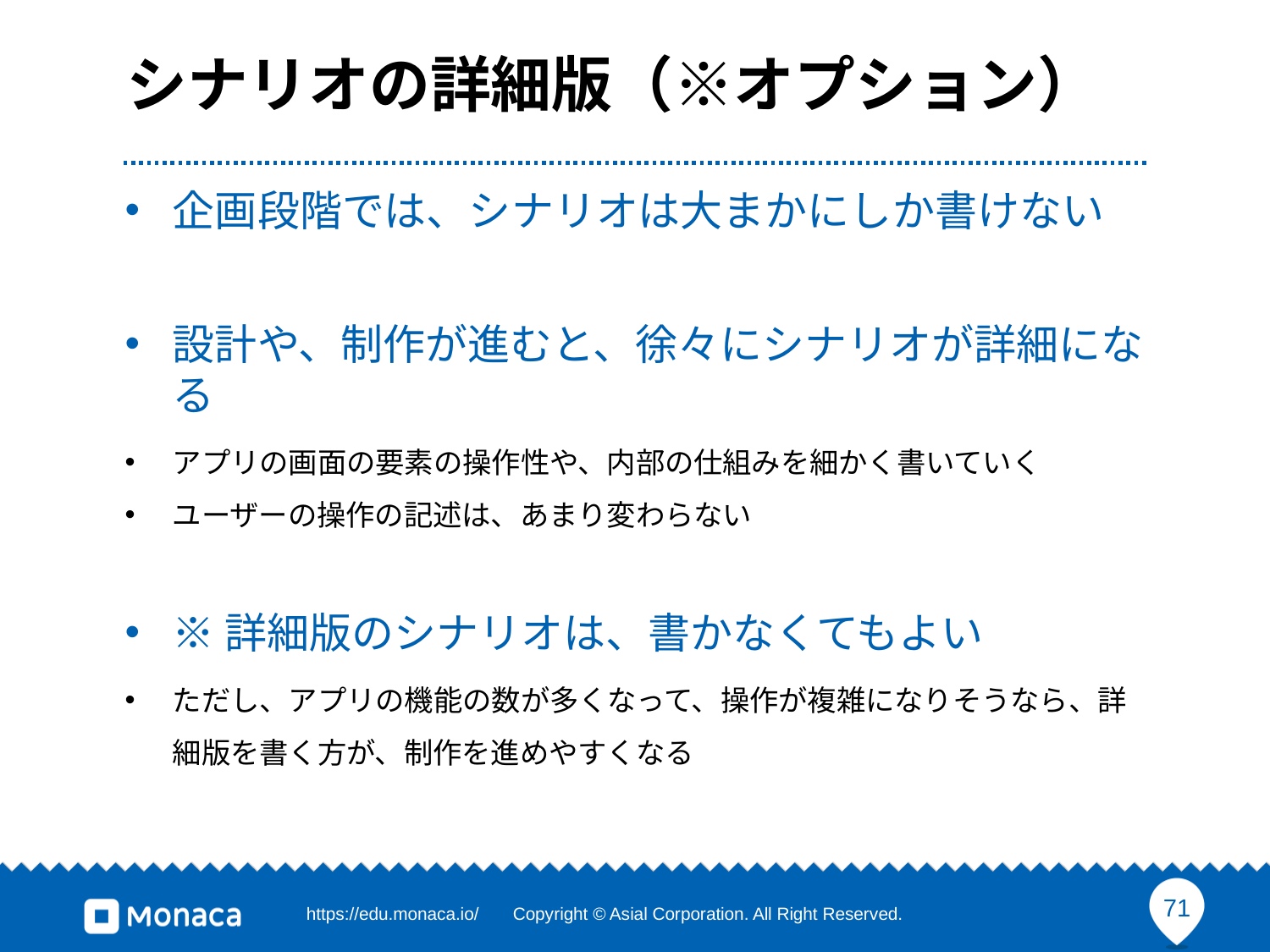

# シナリオの詳細版（※オプション）
企画段階では、シナリオは大まかにしか書けない

設計や、制作が進むと、徐々にシナリオが詳細になる
アプリの画面の要素の操作性や、内部の仕組みを細かく書いていく
ユーザーの操作の記述は、あまり変わらない

※詳細版のシナリオは、書かなくてもよい
ただし、アプリの機能の数が多くなって、操作が複雑になりそうなら、詳細版を書く方が、制作を進めやすくなる